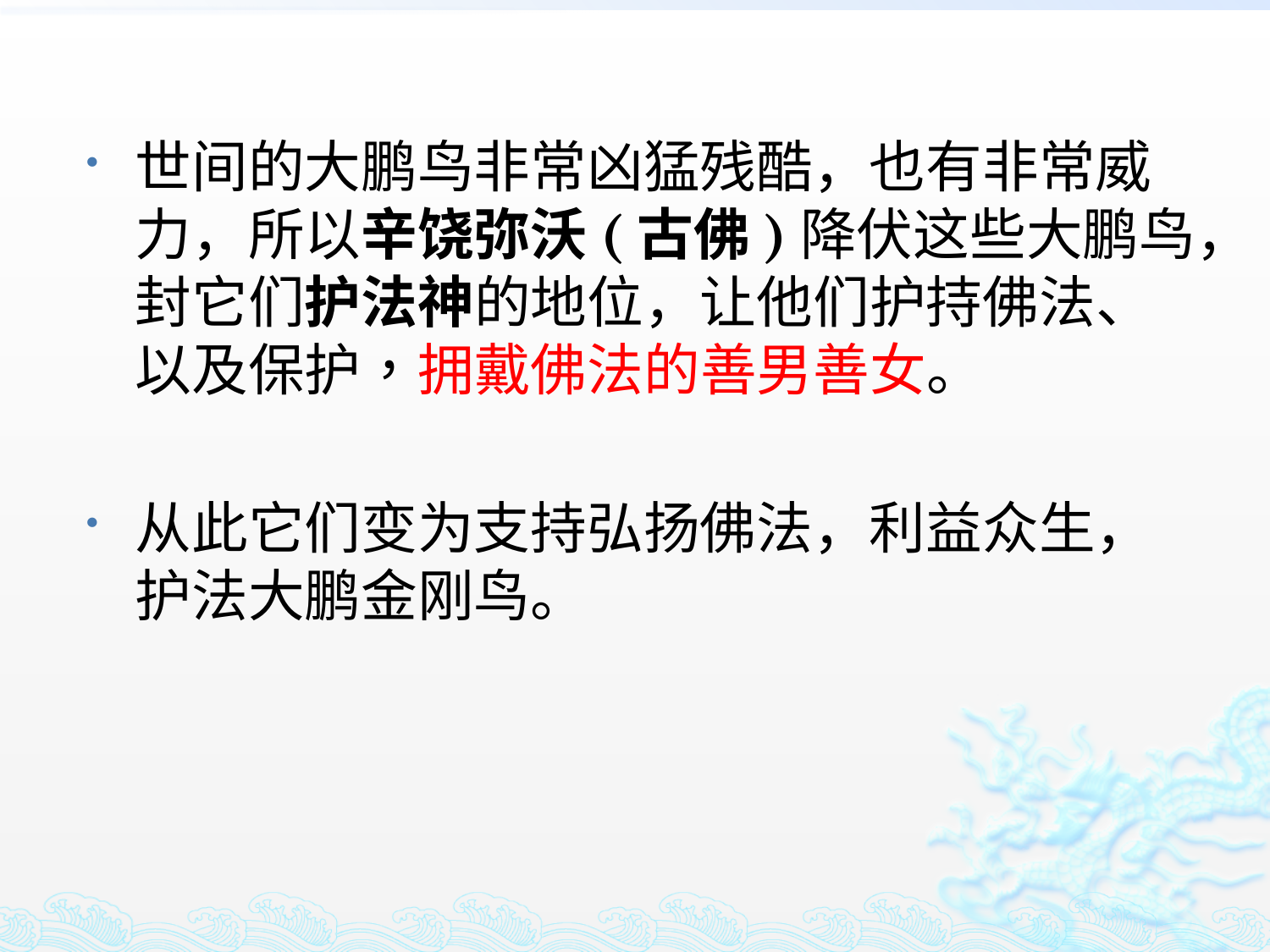

世间的大鹏鸟非常凶猛残酷，也有非常威力，所以辛饶弥沃(古佛)降伏这些大鹏鸟，封它们护法神的地位，让他们护持佛法、以及保护，拥戴佛法的善男善女。

从此它们变为支持弘扬佛法，利益众生，护法大鹏金刚鸟。